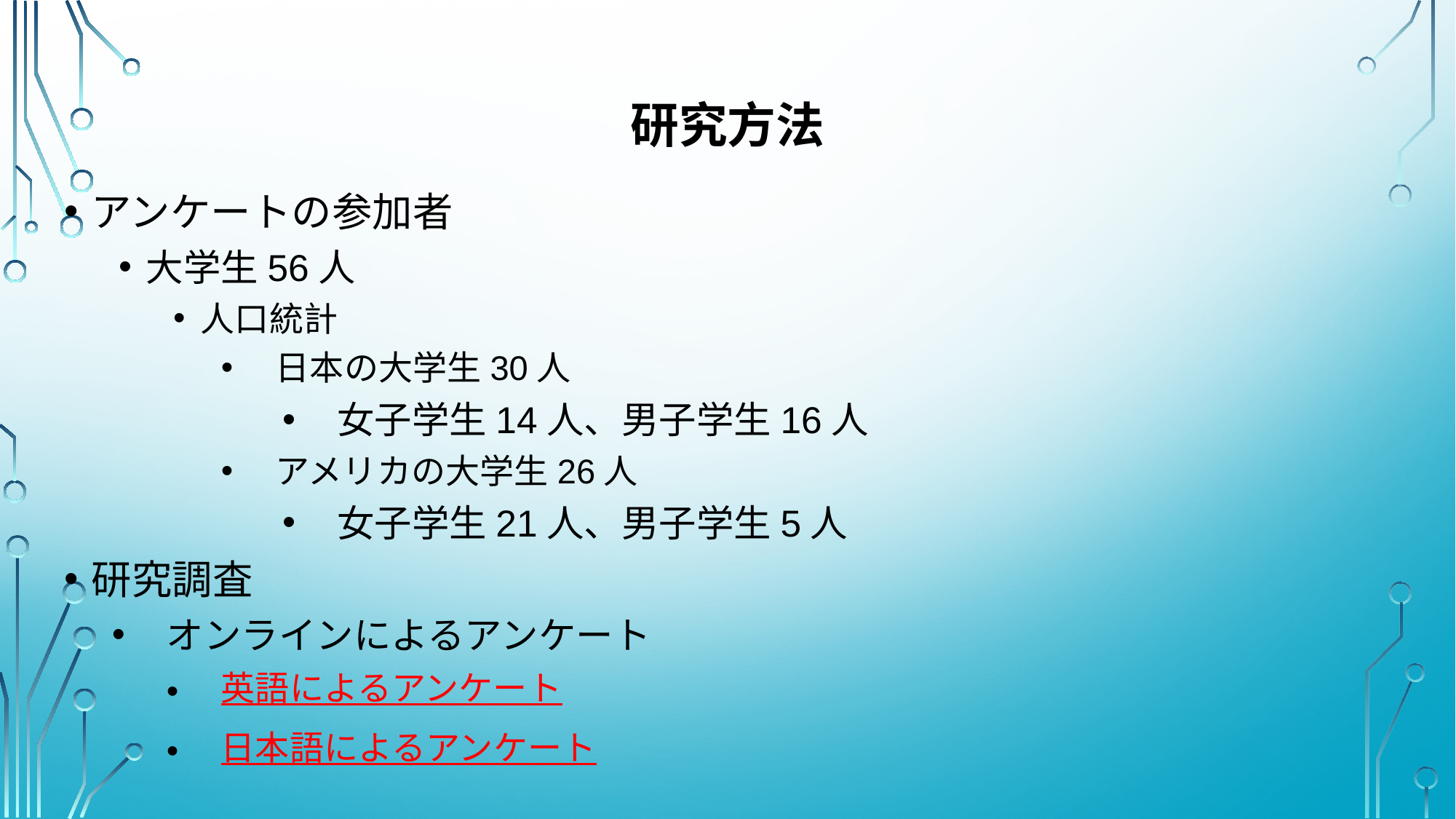

# 研究方法
アンケートの参加者
大学生56人
人口統計
日本の大学生30人
女子学生14人、男子学生16人
アメリカの大学生26人
女子学生21人、男子学生5人
研究調査
オンラインによるアンケート
英語によるアンケート
日本語によるアンケート